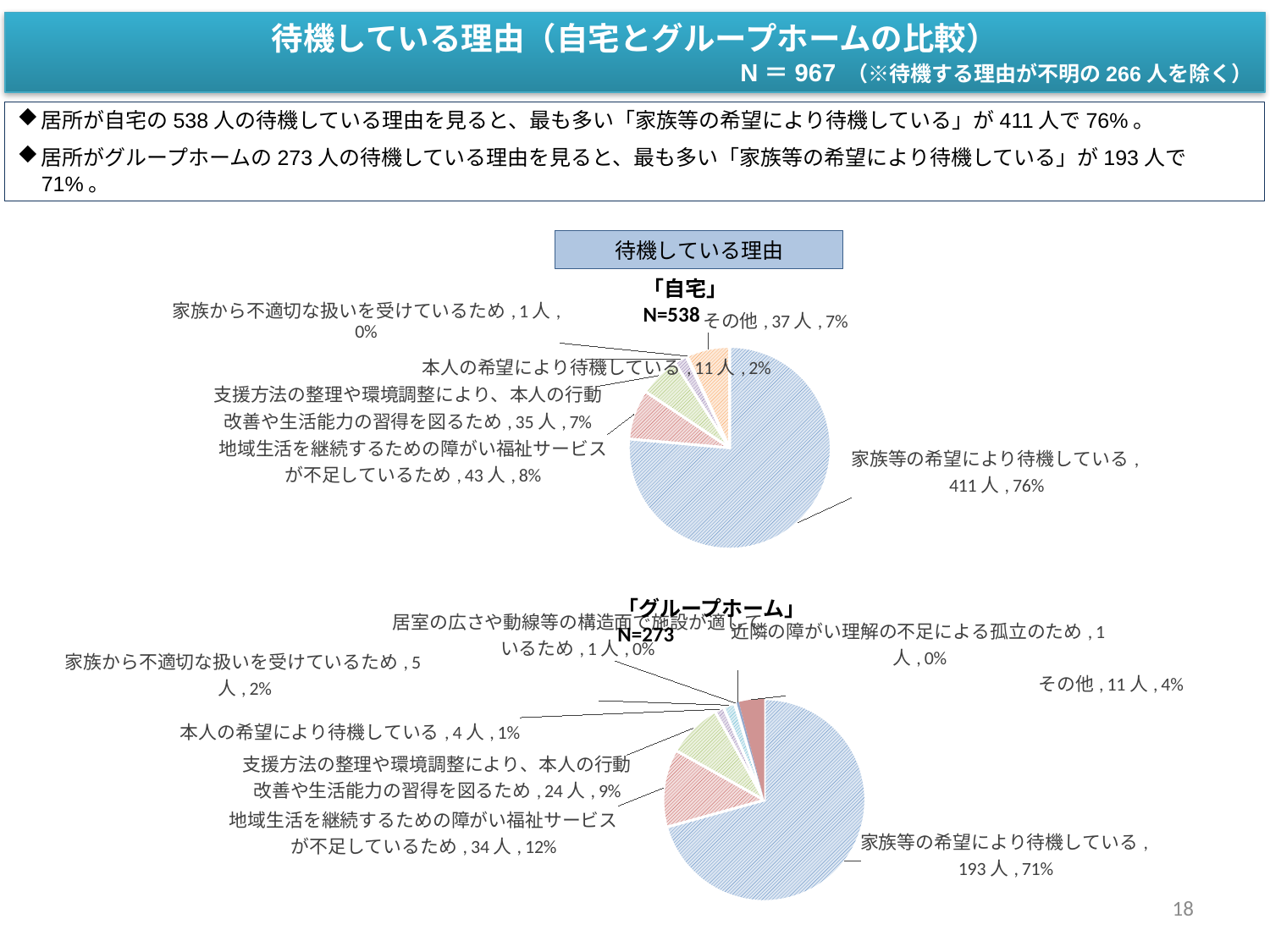

待機している理由（自宅とグループホームの比較）
N＝967 （※待機する理由が不明の266人を除く）
居所が自宅の538人の待機している理由を見ると、最も多い「家族等の希望により待機している」が411人で76%。
居所がグループホームの273人の待機している理由を見ると、最も多い「家族等の希望により待機している」が193人で71%。

### Chart

| Category | 家族等の希望内容 |
|---|---|
| 家族等の希望により待機している | 411.0 |
| 地域生活を継続するための障がい福祉サービスが不足しているため | 43.0 |
| 支援方法の整理や環境調整により、本人の行動改善や生活能力の習得を図るため | 35.0 |
| 本人の希望により待機している | 11.0 |
| 家族から不適切な扱いを受けているため | 1.0 |
| その他 | 37.0 |
待機している理由
「自宅」　N=538

### Chart

| Category | 家族等の希望内容 |
|---|---|
| 家族等の希望により待機している | 193.0 |
| 地域生活を継続するための障がい福祉サービスが不足しているため | 34.0 |
| 支援方法の整理や環境調整により、本人の行動改善や生活能力の習得を図るため | 24.0 |
| 本人の希望により待機している | 4.0 |
| 家族から不適切な扱いを受けているため | 5.0 |
| 居室の広さや動線等の構造面で施設が適しているため | 1.0 |
| 近隣の障がい理解の不足による孤立のため | 1.0 |
| その他 | 11.0 |
「グループホーム」　N=273
18